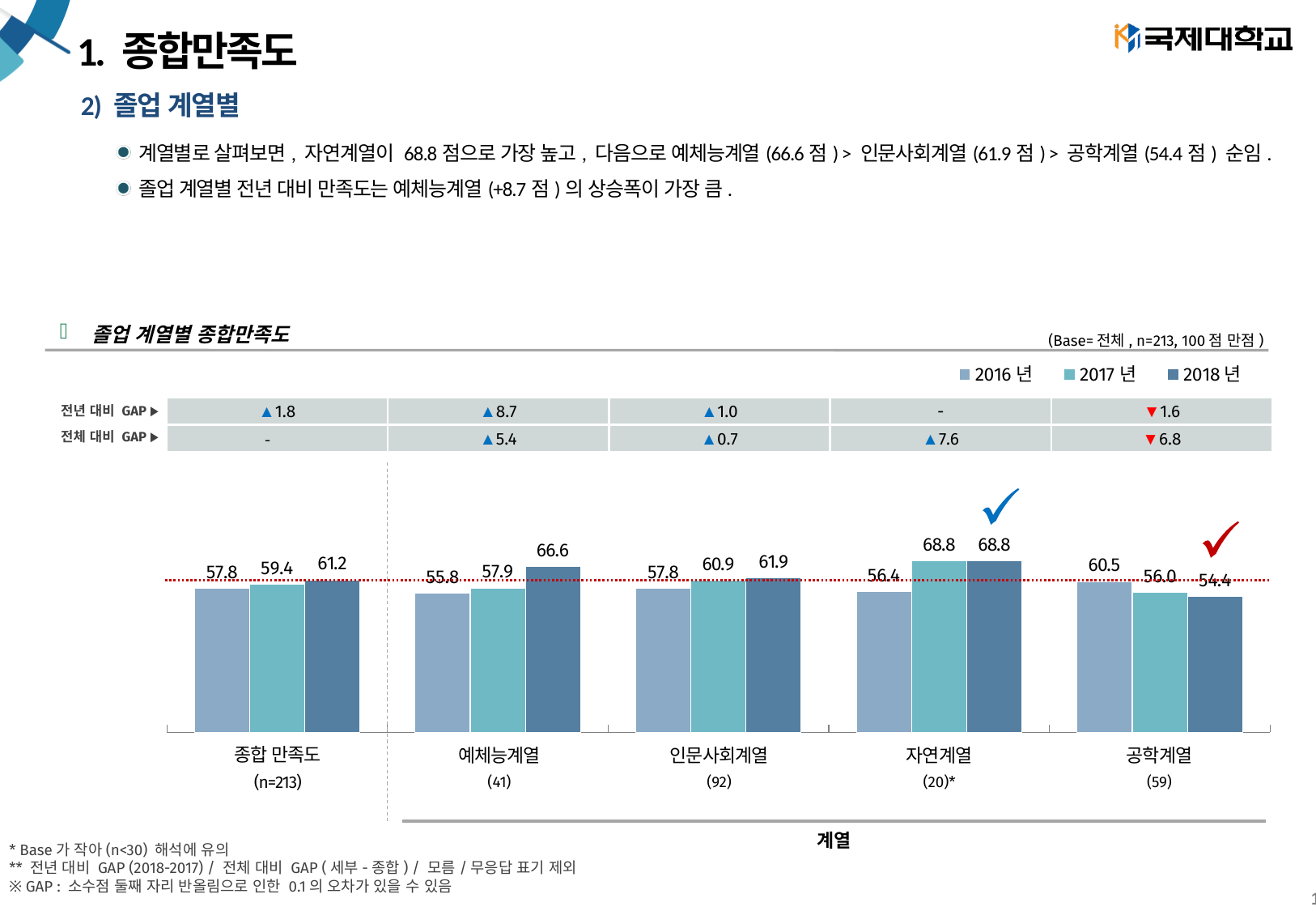

# 1. 종합만족도
2) 졸업 계열별
계열별로 살펴보면, 자연계열이 68.8점으로 가장 높고, 다음으로 예체능계열(66.6점) > 인문사회계열(61.9점) > 공학계열(54.4점) 순임.
졸업 계열별 전년 대비 만족도는 예체능계열(+8.7점)의 상승폭이 가장 큼.
졸업 계열별 종합만족도
(Base=전체, n=213, 100점 만점)

### Chart

| Category | 2016년 | 2017년 | 2018년 |
|---|---|---|---|
| 전체 | 57.818949232886894 | 59.386800865800865 | 61.159830228674124 |
| 예체능계열 | 55.76587428869048 | 57.87730051480053 | 66.55572590011613 |
| 인문사회계열 | 57.77360128759399 | 60.87139720077221 | 61.85151377607899 |
| 자연계열 | 56.369051190476185 | 68.83574999999999 | 68.8412255892256 |
| 공학계열 | 60.518077731481476 | 56.011843885281365 | 54.43744047619047 |
| ▲1.8 | ▲8.7 | ▲1.0 | - | ▼1.6 |
| --- | --- | --- | --- | --- |
| - | ▲5.4 | ▲0.7 | ▲7.6 | ▼6.8 |
전년 대비 GAP ▶
전체 대비 GAP ▶

| 종합 만족도 | 예체능계열 | 인문사회계열 | 자연계열 | 공학계열 |
| --- | --- | --- | --- | --- |
| (n=213) | (41) | (92) | (20)\* | (59) |
| 계열 |
| --- |
* Base가 작아(n<30) 해석에 유의
** 전년 대비 GAP (2018-2017) / 전체 대비 GAP (세부-종합) / 모름/무응답 표기 제외
※ GAP : 소수점 둘째 자리 반올림으로 인한 0.1의 오차가 있을 수 있음